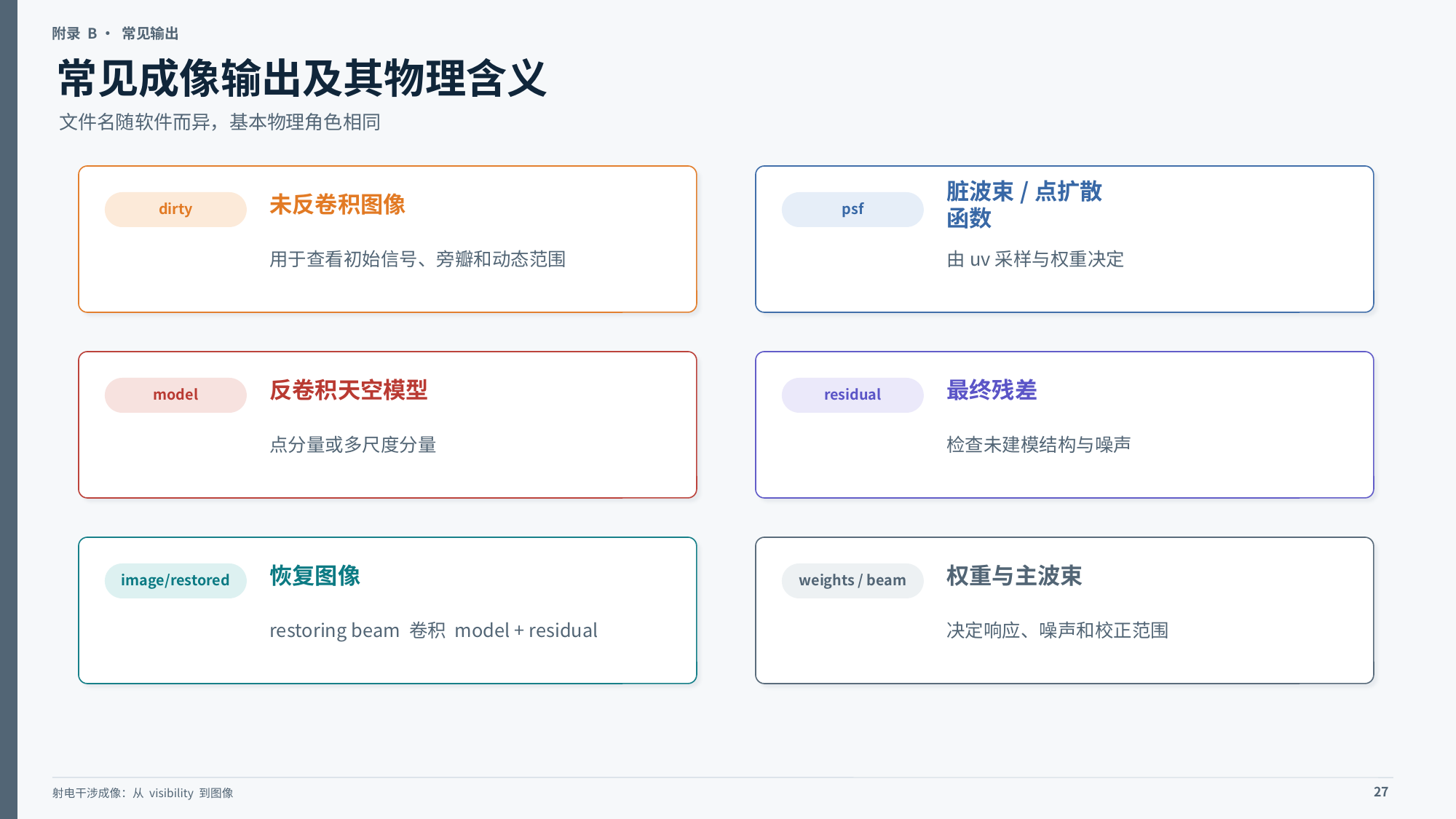

附录 B · 常见输出
常见成像输出及其物理含义
文件名随软件而异，基本物理角色相同

未反卷积图像
脏波束/点扩散函数

dirty
psf
用于查看初始信号、旁瓣和动态范围
由uv采样与权重决定

反卷积天空模型
最终残差

model
residual
点分量或多尺度分量
检查未建模结构与噪声

恢复图像
权重与主波束

image/restored
weights / beam
restoring beam 卷积 model + residual
决定响应、噪声和校正范围

27
射电干涉成像：从 visibility 到图像